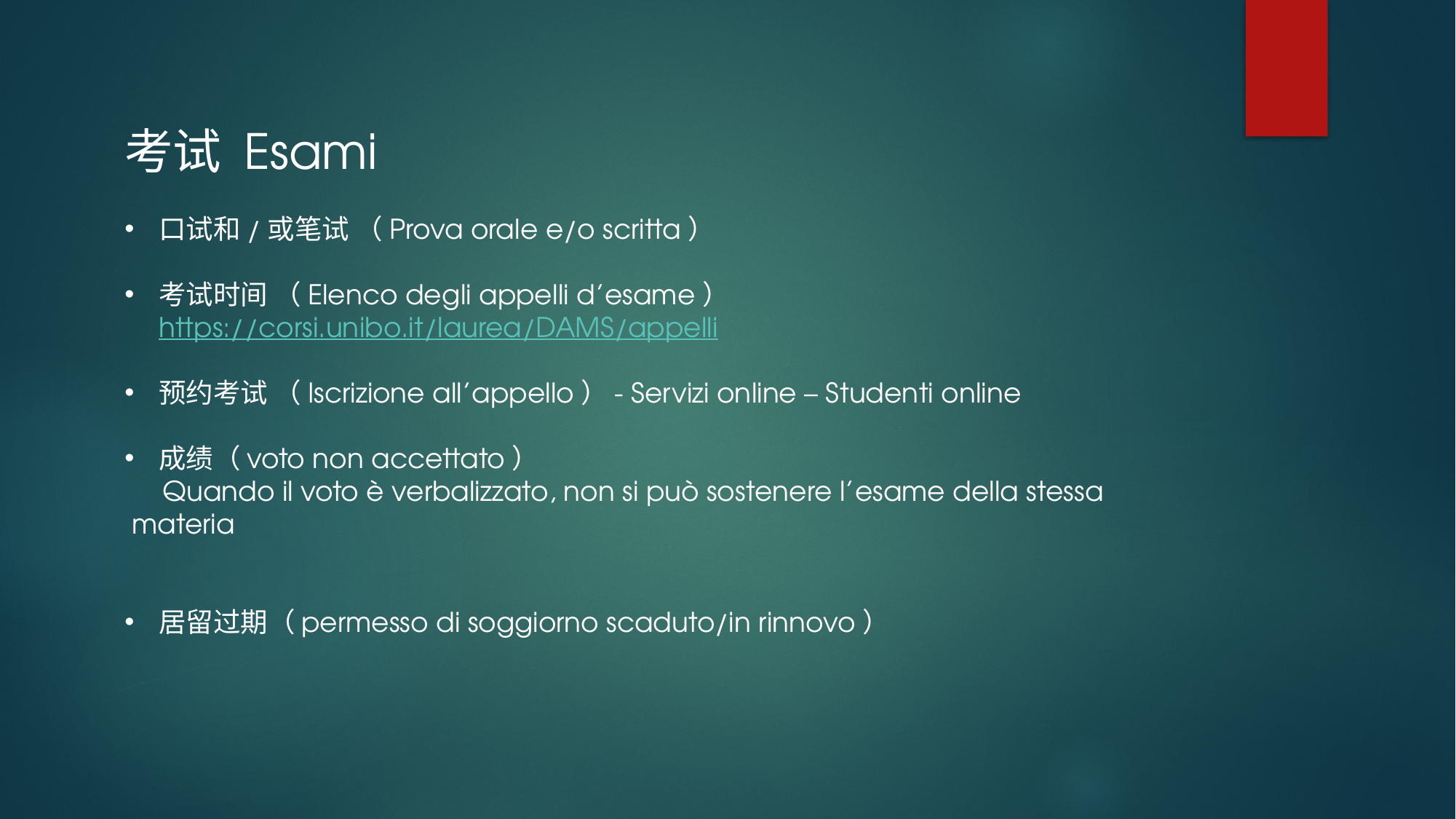

考试 Esami

口试和/或笔试 （Prova orale e/o scritta）

考试时间 （Elenco degli appelli d’esame）https://corsi.unibo.it/laurea/DAMS/appelli

预约考试 （Iscrizione all’appello）- Servizi online – Studenti online

成绩（voto non accettato）
     Quando il voto è verbalizzato, non si può sostenere l’esame della stessa  materia

居留过期（permesso di soggiorno scaduto/in rinnovo）